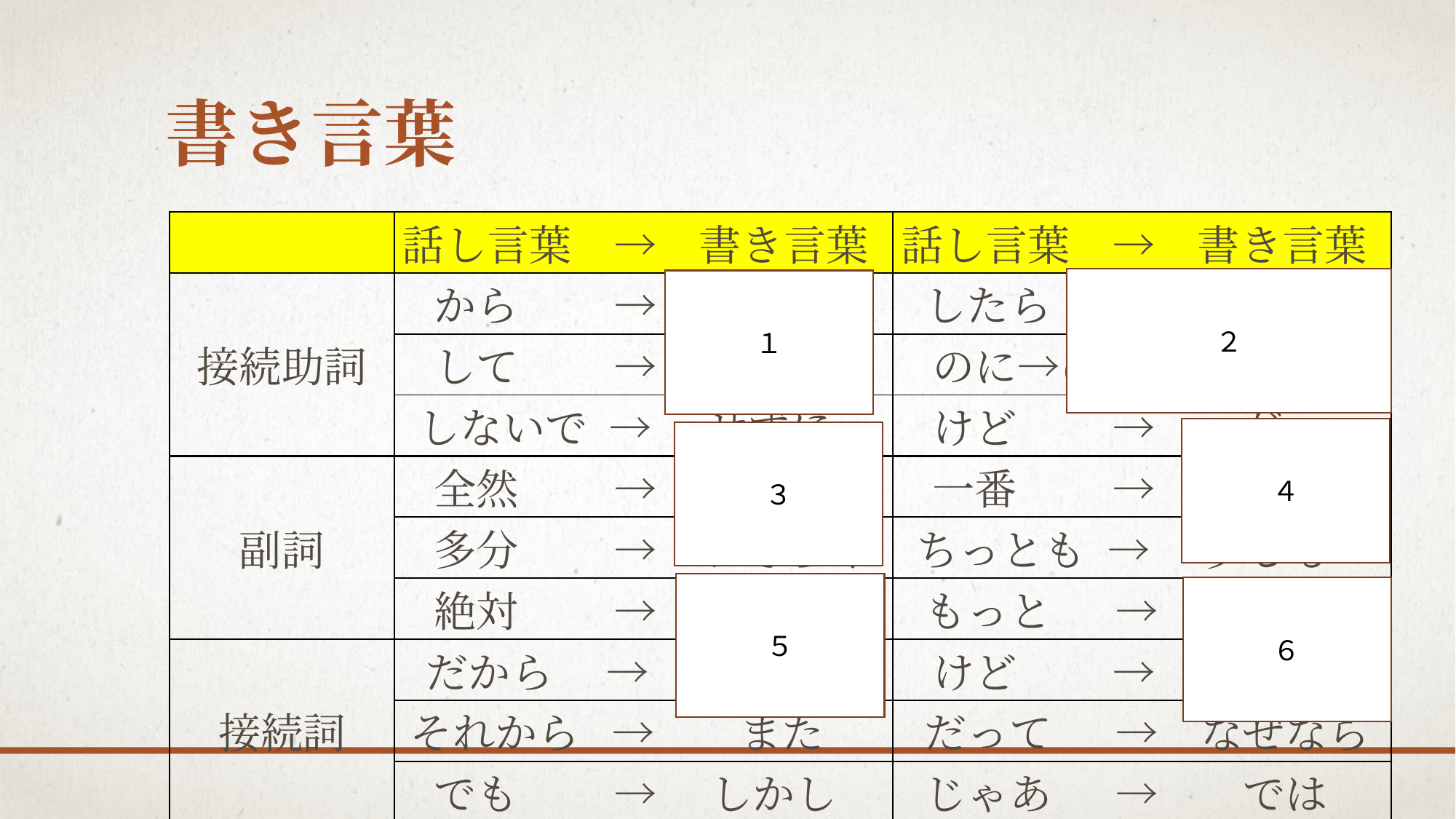

# 書き言葉
|  | 話し言葉　→　書き言葉 | 話し言葉　→　書き言葉 |
| --- | --- | --- |
| 接続助詞 | から　　 →　 ので | したら 　→　すれば |
|  | して　　 →　　し | のに→にもかかわらず |
|  | しないで →　 せずに | けど　　 →　　が |
| 副詞 | 全然　　 →　まったく | 一番　　 →　もっとも |
|  | 多分　　 →　おそらく | ちっとも →　 少しも |
|  | 絶対　　 →　かならず | もっと 　 → さらに |
| 接続詞 | だから　 →　そのため | けど　　 →　　だが |
|  | それから →　　また | だって 　 →　なぜなら |
|  | でも　　 →　 しかし | じゃあ　 →　　では |
２
１
４
３
５
６